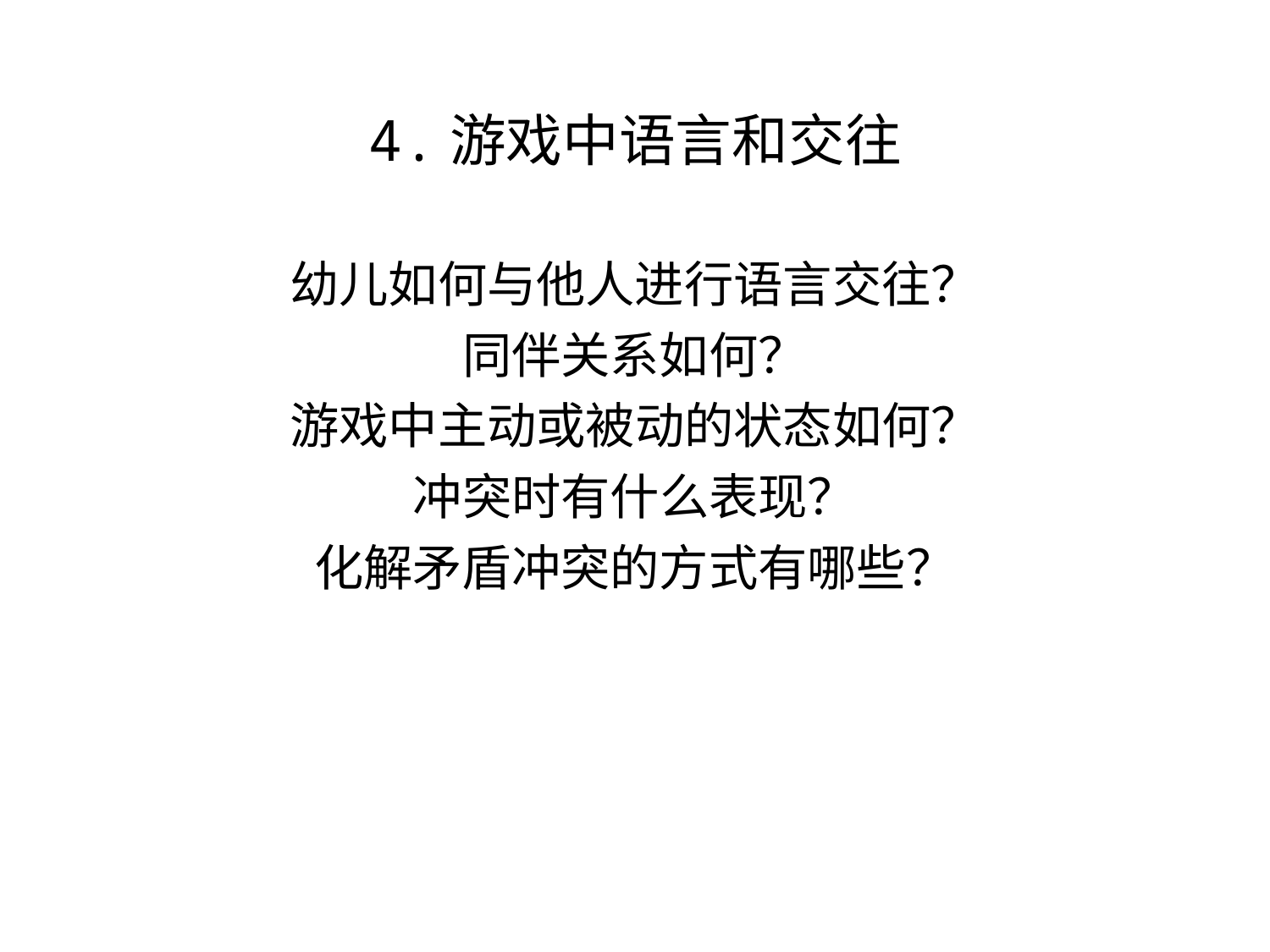

# 4.游戏中语言和交往
幼儿如何与他人进行语言交往？
同伴关系如何？
游戏中主动或被动的状态如何？
冲突时有什么表现？
化解矛盾冲突的方式有哪些？